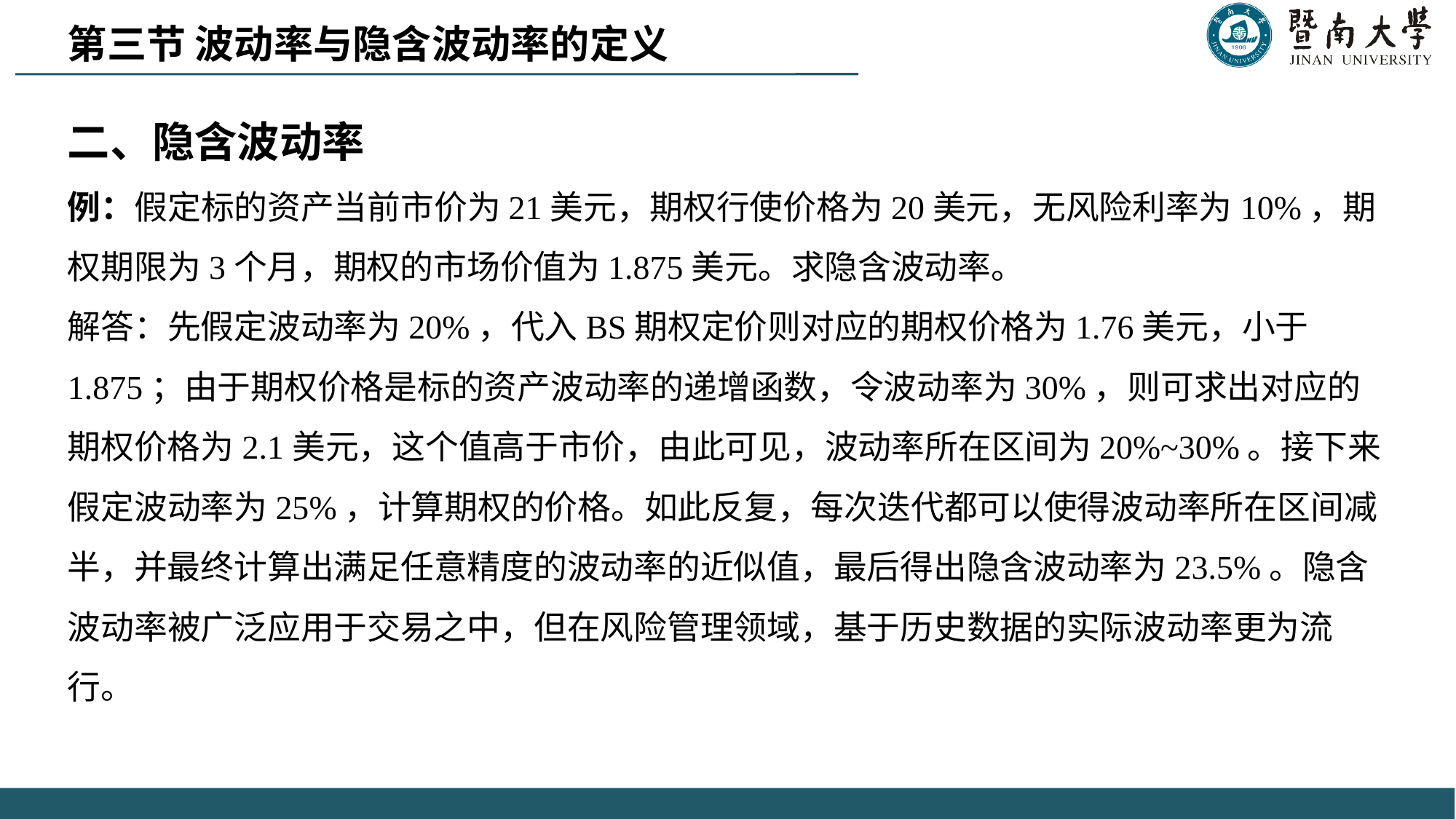

第三节 波动率与隐含波动率的定义
二、隐含波动率
例：假定标的资产当前市价为21美元，期权行使价格为20美元，无风险利率为10%，期权期限为3个月，期权的市场价值为1.875美元。求隐含波动率。
解答：先假定波动率为20%，代入BS期权定价则对应的期权价格为1.76美元，小于1.875；由于期权价格是标的资产波动率的递增函数，令波动率为30%，则可求出对应的期权价格为2.1美元，这个值高于市价，由此可见，波动率所在区间为20%~30%。接下来假定波动率为25%，计算期权的价格。如此反复，每次迭代都可以使得波动率所在区间减半，并最终计算出满足任意精度的波动率的近似值，最后得出隐含波动率为23.5%。隐含波动率被广泛应用于交易之中，但在风险管理领域，基于历史数据的实际波动率更为流行。